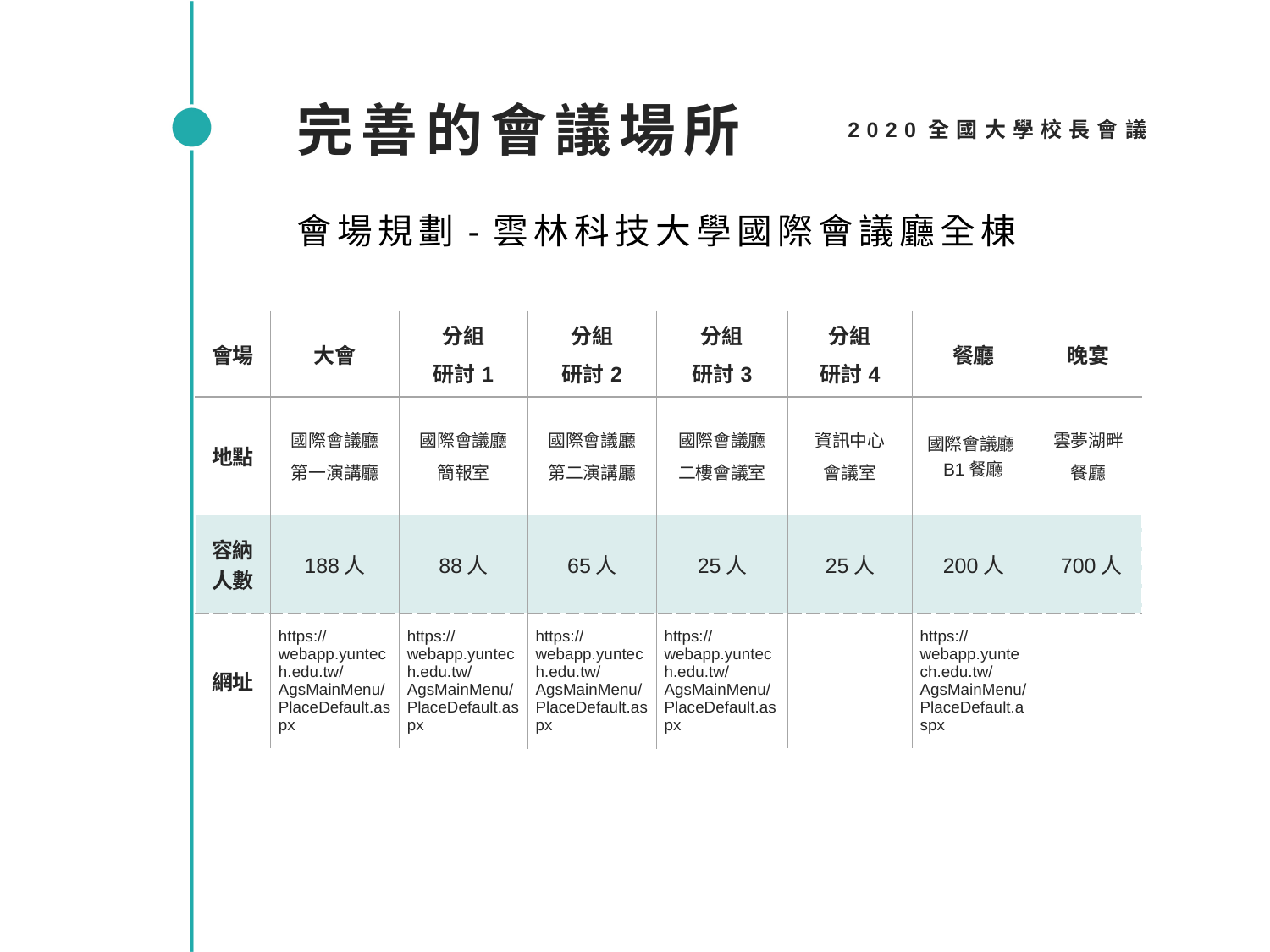

完善的會議場所
2020全國大學校長會議
會場規劃-雲林科技大學國際會議廳全棟

| 會場 | 大會 | 分組 研討1 | 分組 研討2 | 分組 研討3 | 分組 研討4 | 餐廳 | 晚宴 |
| --- | --- | --- | --- | --- | --- | --- | --- |
| 地點 | 國際會議廳 第一演講廳 | 國際會議廳 簡報室 | 國際會議廳 第二演講廳 | 國際會議廳 二樓會議室 | 資訊中心 會議室 | 國際會議廳B1餐廳 | 雲夢湖畔 餐廳 |
| 容納人數 | 188人 | 88人 | 65人 | 25人 | 25人 | 200人 | 700人 |
| 網址 | https://webapp.yuntech.edu.tw/AgsMainMenu/PlaceDefault.aspx | https://webapp.yuntech.edu.tw/AgsMainMenu/PlaceDefault.aspx | https://webapp.yuntech.edu.tw/AgsMainMenu/PlaceDefault.aspx | https://webapp.yuntech.edu.tw/AgsMainMenu/PlaceDefault.aspx |  | https://webapp.yuntech.edu.tw/AgsMainMenu/PlaceDefault.aspx |  |